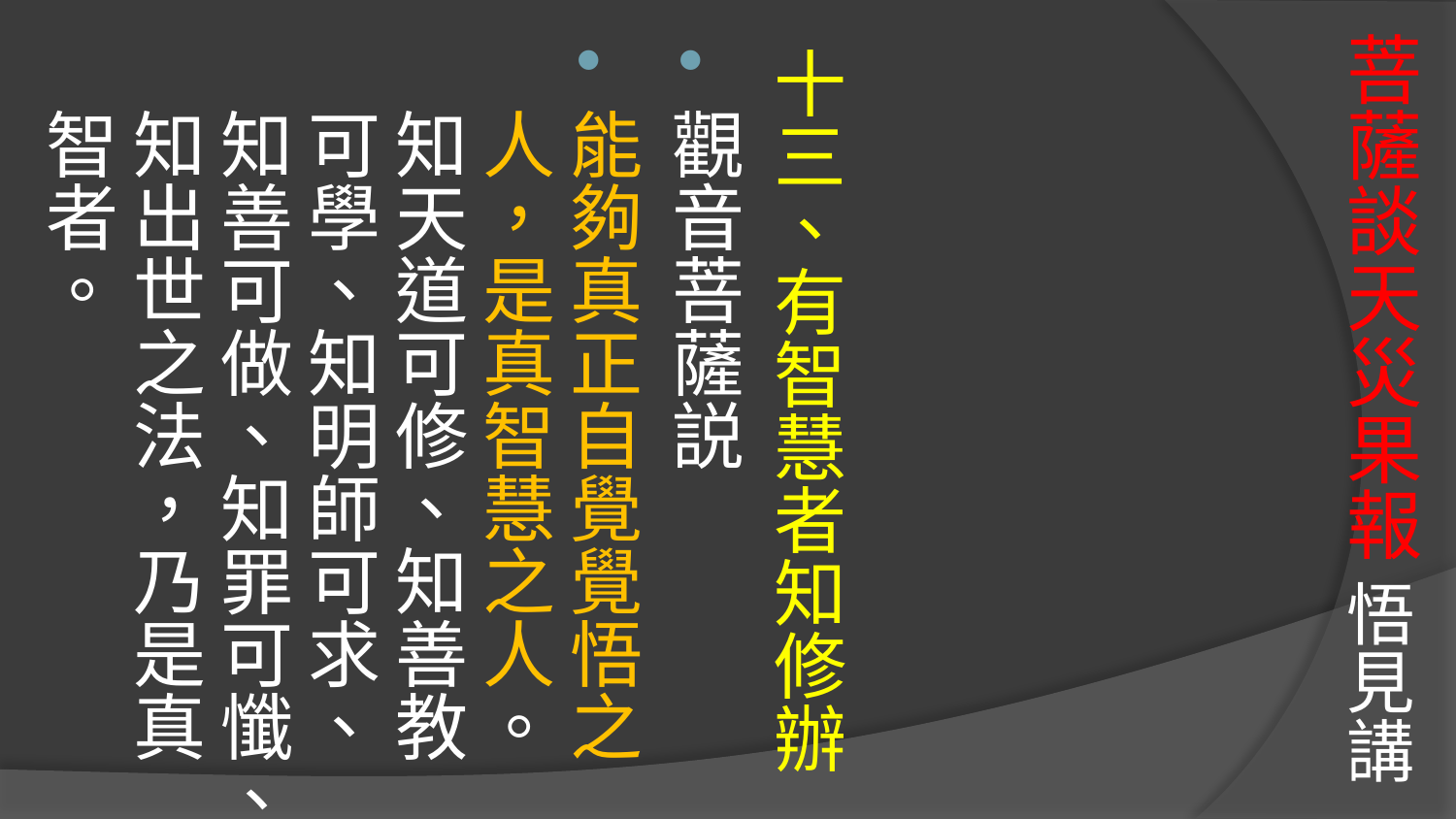

# 菩薩談天災果報 悟見講
十三、有智慧者知修辦
觀音菩薩説
能夠真正自覺覺悟之人，是真智慧之人。知天道可修、知善教可學、知明師可求、知善可做、知罪可懺、知出世之法，乃是真智者。